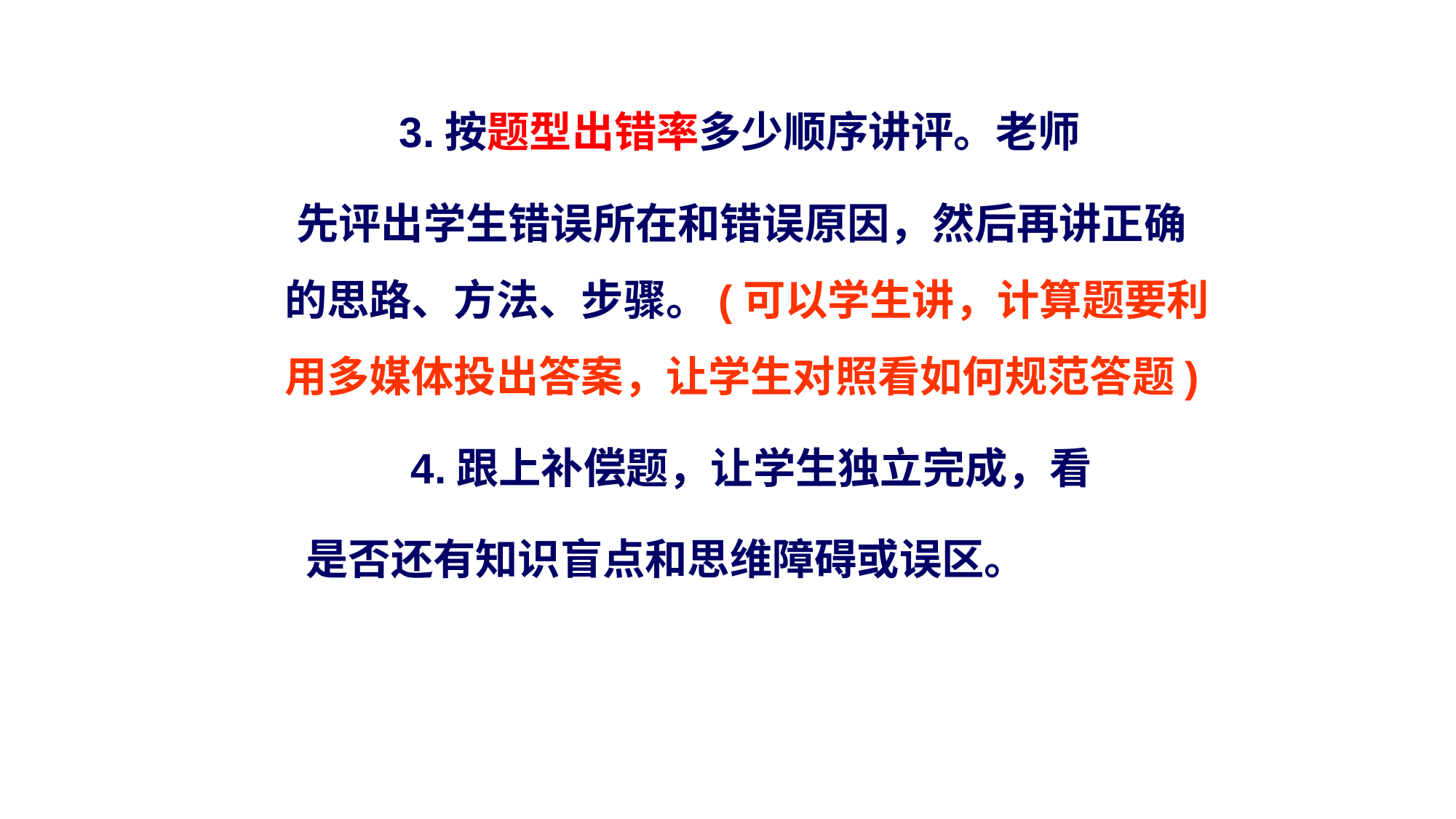

3.按题型出错率多少顺序讲评。老师
   先评出学生错误所在和错误原因，然后再讲正确的思路、方法、步骤。(可以学生讲，计算题要利用多媒体投出答案，让学生对照看如何规范答题)
             4.跟上补偿题，让学生独立完成，看
    是否还有知识盲点和思维障碍或误区。